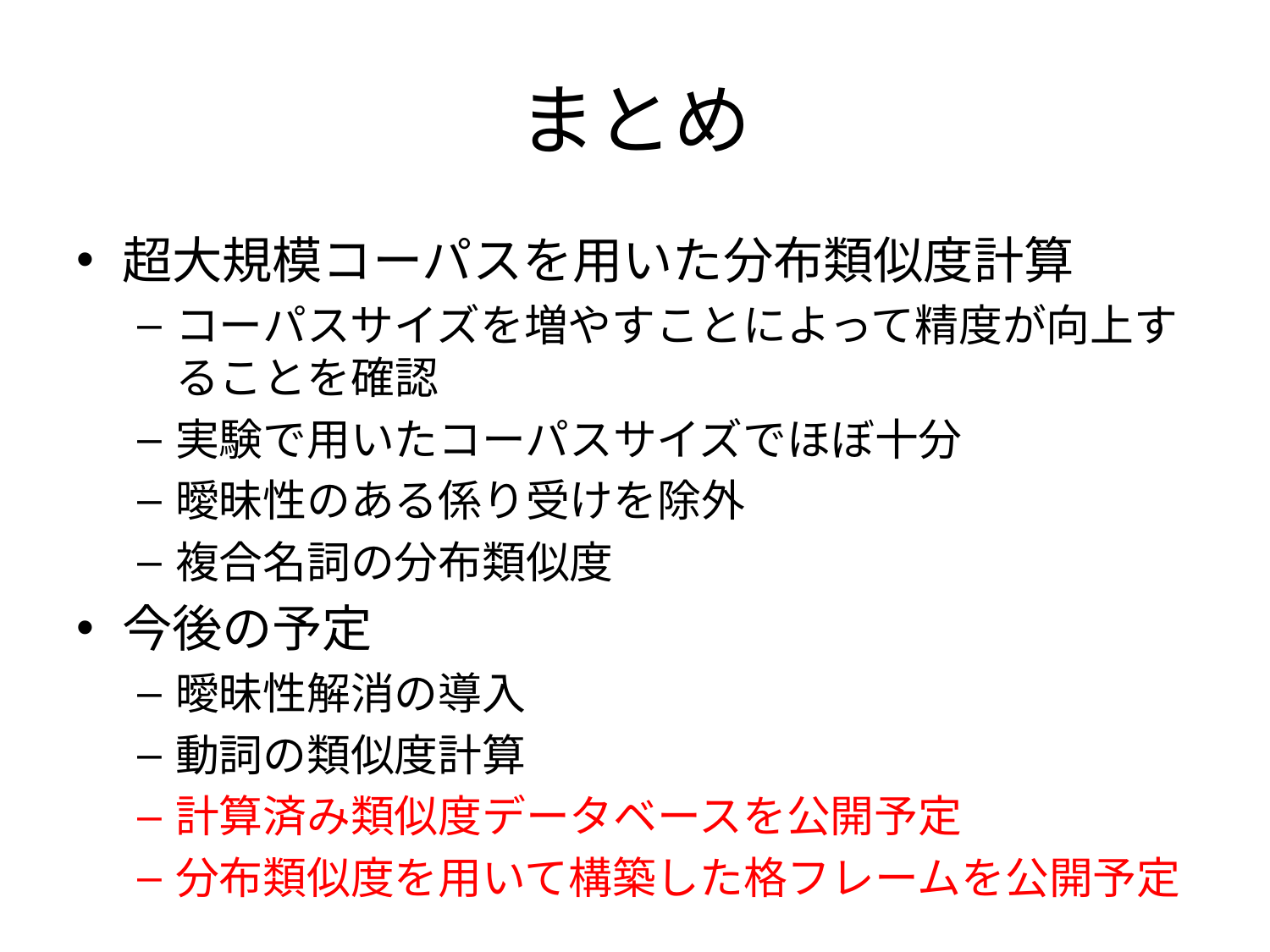

# まとめ
超大規模コーパスを用いた分布類似度計算
コーパスサイズを増やすことによって精度が向上することを確認
実験で用いたコーパスサイズでほぼ十分
曖昧性のある係り受けを除外
複合名詞の分布類似度
今後の予定
曖昧性解消の導入
動詞の類似度計算
計算済み類似度データベースを公開予定
分布類似度を用いて構築した格フレームを公開予定